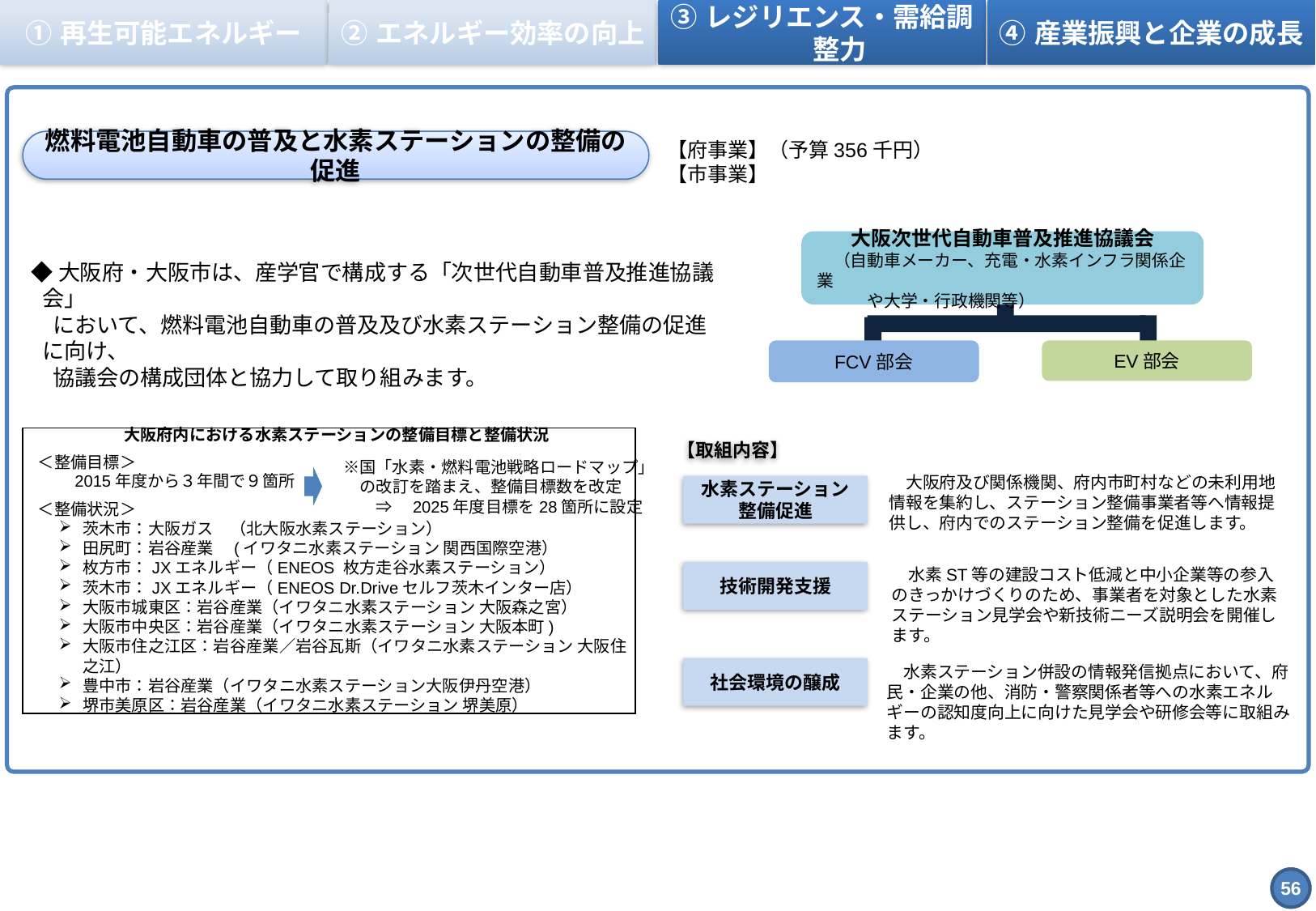

①	再生可能エネルギー
②	エネルギー効率の向上
③	レジリエンス・需給調整力
④	産業振興と企業の成長

燃料電池自動車の普及と水素ステーションの整備の促進
【府事業】（予算356千円）
【市事業】
大阪次世代自動車普及推進協議会
　（自動車メーカー、充電・水素インフラ関係企業
　　　や大学・行政機関等）

FCV部会
EV部会
◆大阪府・大阪市は、産学官で構成する「次世代自動車普及推進協議会」
　において、燃料電池自動車の普及及び水素ステーション整備の促進に向け、
　協議会の構成団体と協力して取り組みます。
【取組内容】
大阪府内における水素ステーションの整備目標と整備状況

＜整備目標＞
　　2015年度から３年間で９箇所

＜整備状況＞
茨木市：大阪ガス　（北大阪水素ステーション）
田尻町：岩谷産業　(イワタニ水素ステーション 関西国際空港）
枚方市：JXエネルギー（ENEOS 枚方走谷水素ステーション）
茨木市：JXエネルギー（ENEOS Dr.Driveセルフ茨木インター店）
大阪市城東区：岩谷産業（イワタニ水素ステーション 大阪森之宮）
大阪市中央区：岩谷産業（イワタニ水素ステーション 大阪本町)
大阪市住之江区：岩谷産業／岩谷瓦斯（イワタニ水素ステーション 大阪住之江）
豊中市：岩谷産業（イワタニ水素ステーション大阪伊丹空港）
堺市美原区：岩谷産業（イワタニ水素ステーション 堺美原）
　※国「水素・燃料電池戦略ロードマップ」
　　の改訂を踏まえ、整備目標数を改定
　　　⇒　2025年度目標を28箇所に設定

水素ステーション
整備促進
　大阪府及び関係機関、府内市町村などの未利用地情報を集約し、ステーション整備事業者等へ情報提供し、府内でのステーション整備を促進します。
　水素ST等の建設コスト低減と中小企業等の参入のきっかけづくりのため、事業者を対象とした水素ステーション見学会や新技術ニーズ説明会を開催します。
技術開発支援
　水素ステーション併設の情報発信拠点において、府民・企業の他、消防・警察関係者等への水素エネルギーの認知度向上に向けた見学会や研修会等に取組みます。
社会環境の醸成
56